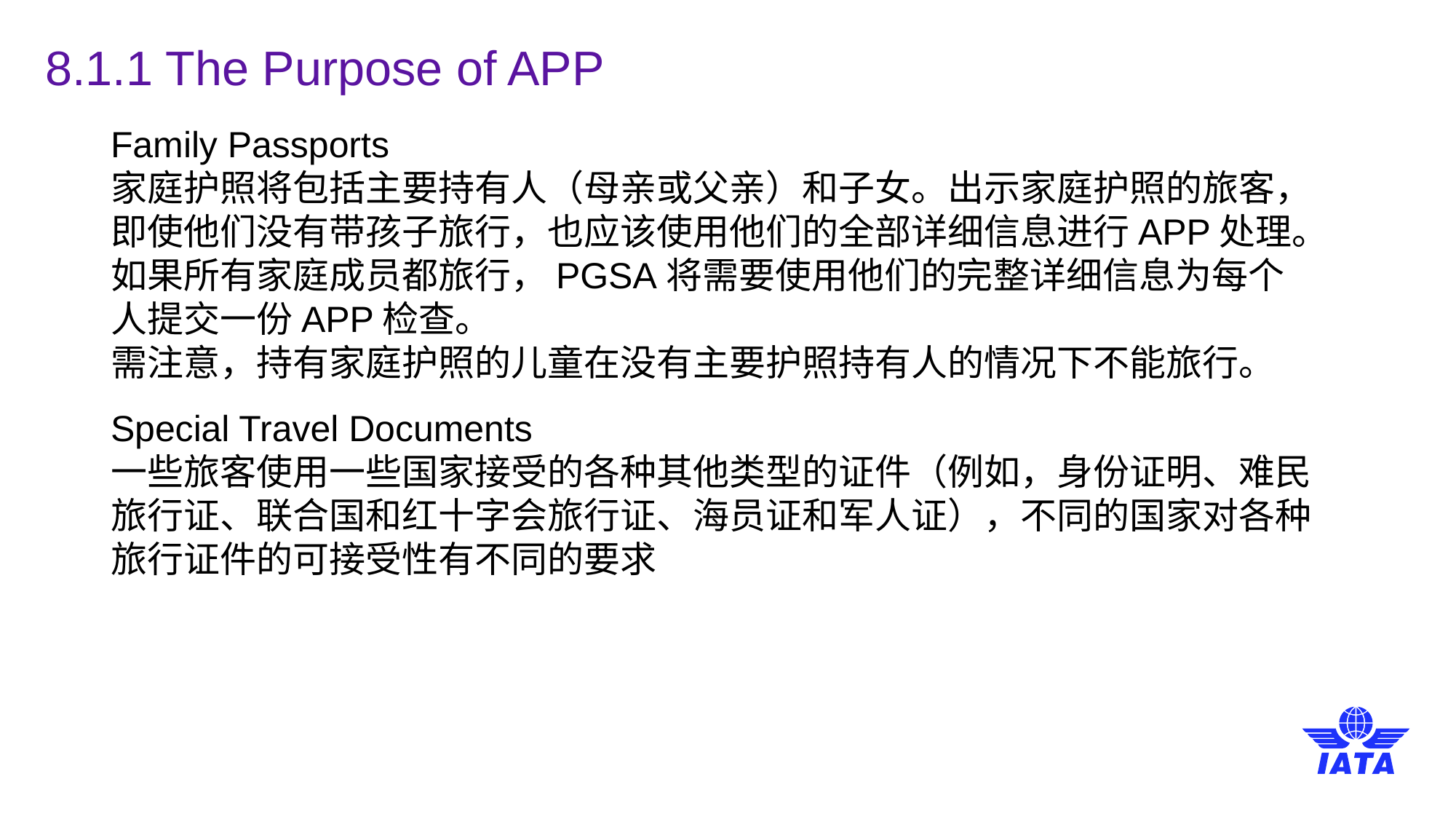

# 8.1.1 The Purpose of APP
Family Passports
家庭护照将包括主要持有人（母亲或父亲）和子女。出示家庭护照的旅客，即使他们没有带孩子旅行，也应该使用他们的全部详细信息进行APP处理。如果所有家庭成员都旅行，PGSA将需要使用他们的完整详细信息为每个人提交一份APP检查。
需注意，持有家庭护照的儿童在没有主要护照持有人的情况下不能旅行。
Special Travel Documents
一些旅客使用一些国家接受的各种其他类型的证件（例如，身份证明、难民旅行证、联合国和红十字会旅行证、海员证和军人证），不同的国家对各种旅行证件的可接受性有不同的要求
10